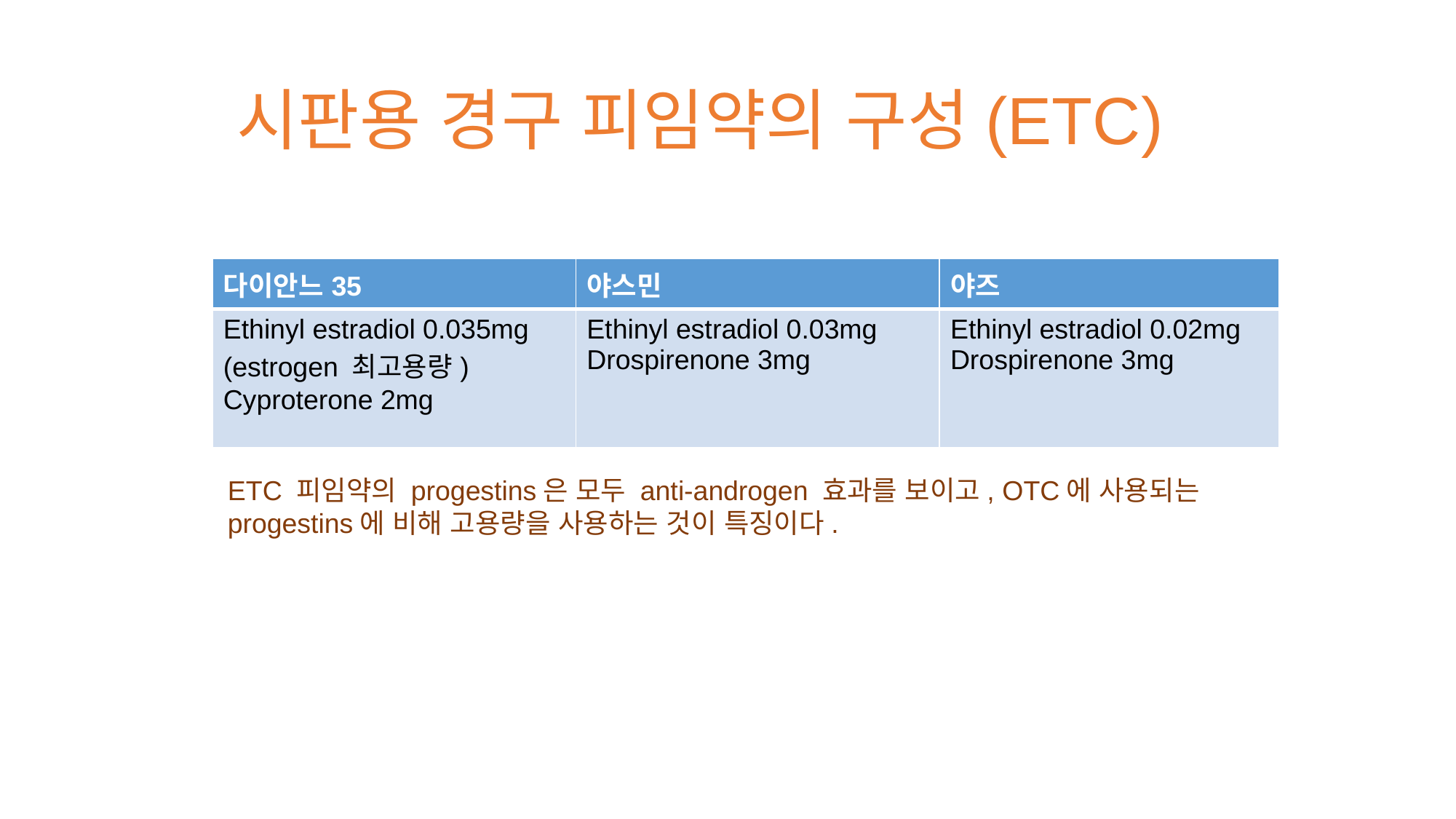

# 시판용 경구 피임약의 구성(ETC)
| 다이안느35 | 야스민 | 야즈 |
| --- | --- | --- |
| Ethinyl estradiol 0.035mg (estrogen 최고용량) Cyproterone 2mg | Ethinyl estradiol 0.03mg Drospirenone 3mg | Ethinyl estradiol 0.02mg Drospirenone 3mg |
ETC 피임약의 progestins은 모두 anti-androgen 효과를 보이고, OTC에 사용되는 progestins에 비해 고용량을 사용하는 것이 특징이다.